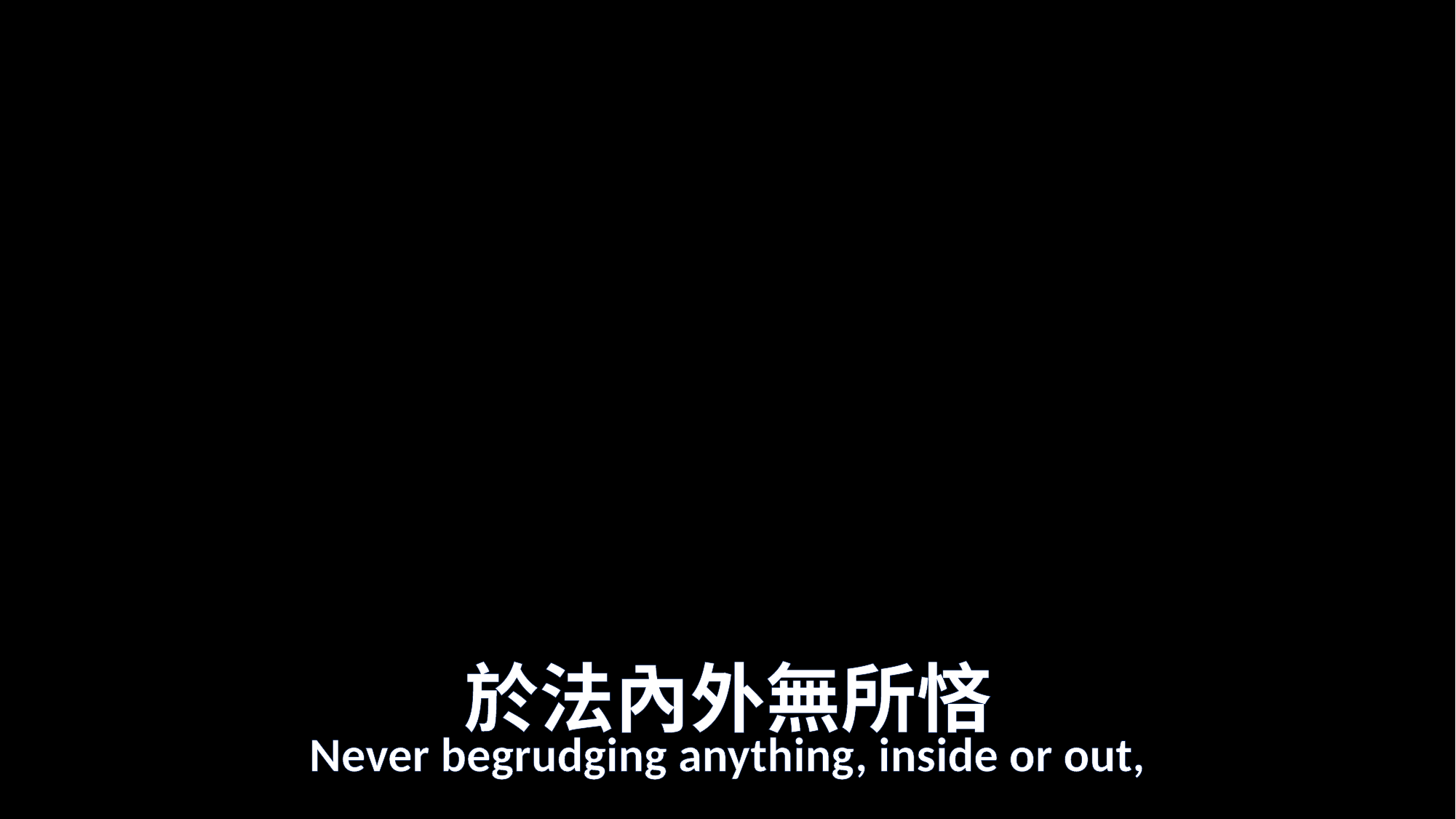

# 於法內外無所悋
Never begrudging anything, inside or out,